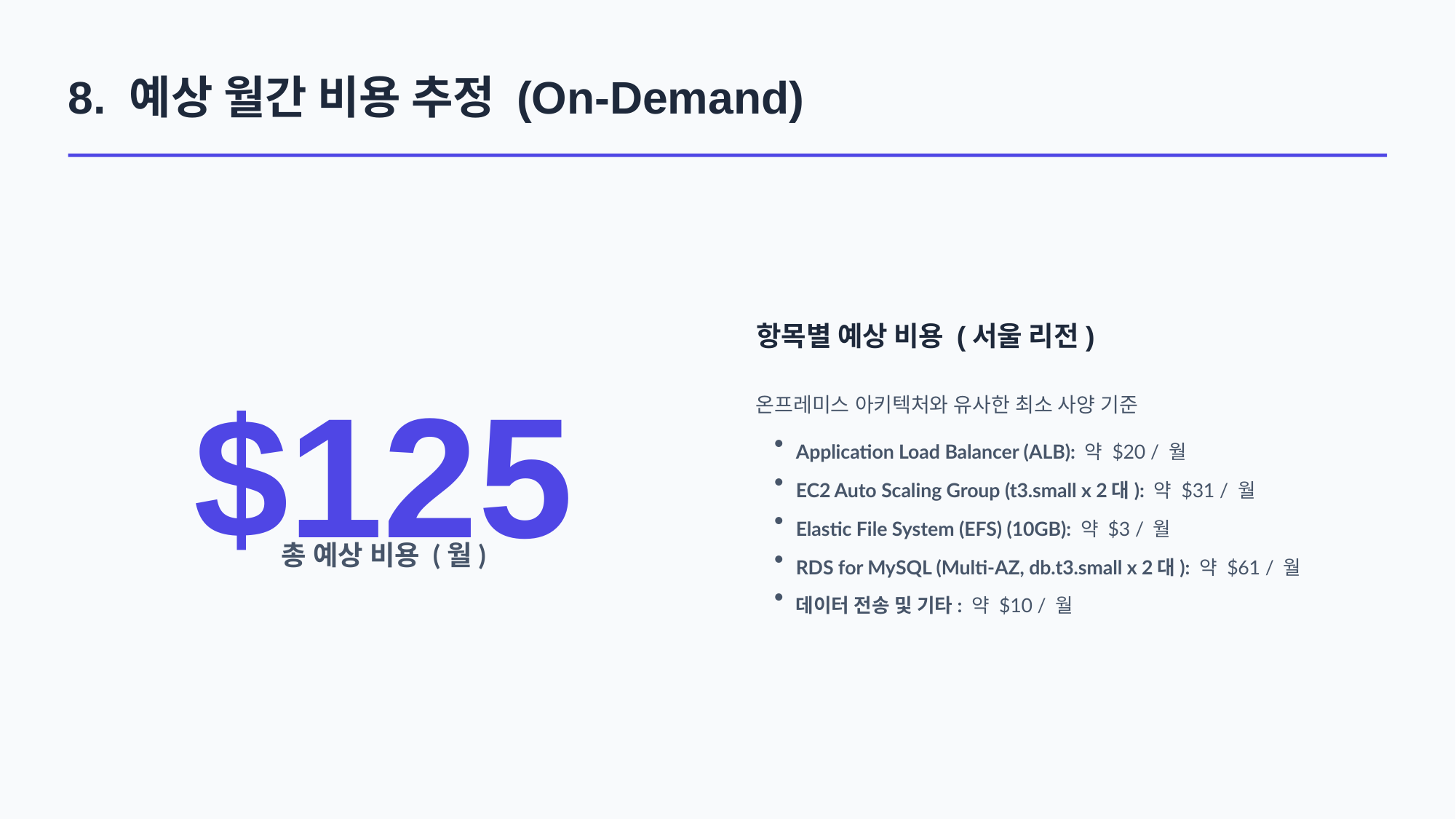

8. 예상 월간 비용 추정 (On-Demand)

항목별 예상 비용 (서울 리전)
$125
온프레미스 아키텍처와 유사한 최소 사양 기준
•
Application Load Balancer (ALB): 약 $20 / 월
•
EC2 Auto Scaling Group (t3.small x 2대): 약 $31 / 월
•
Elastic File System (EFS) (10GB): 약 $3 / 월
총 예상 비용 (월)
•
RDS for MySQL (Multi-AZ, db.t3.small x 2대): 약 $61 / 월
•
데이터 전송 및 기타: 약 $10 / 월